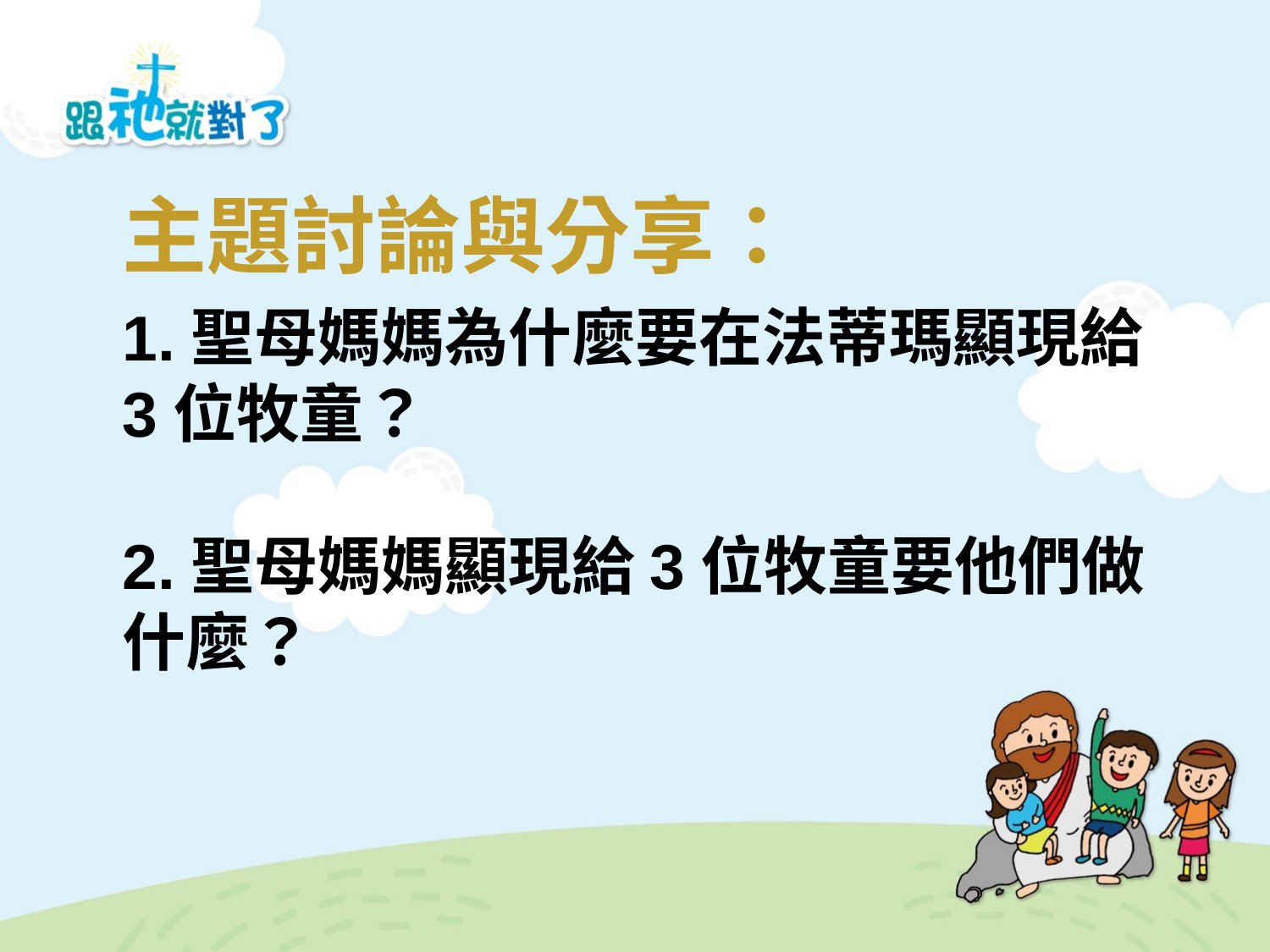

主題討論與分享：
1.聖母媽媽為什麼要在法蒂瑪顯現給3位牧童？

2.聖母媽媽顯現給3位牧童要他們做什麼？